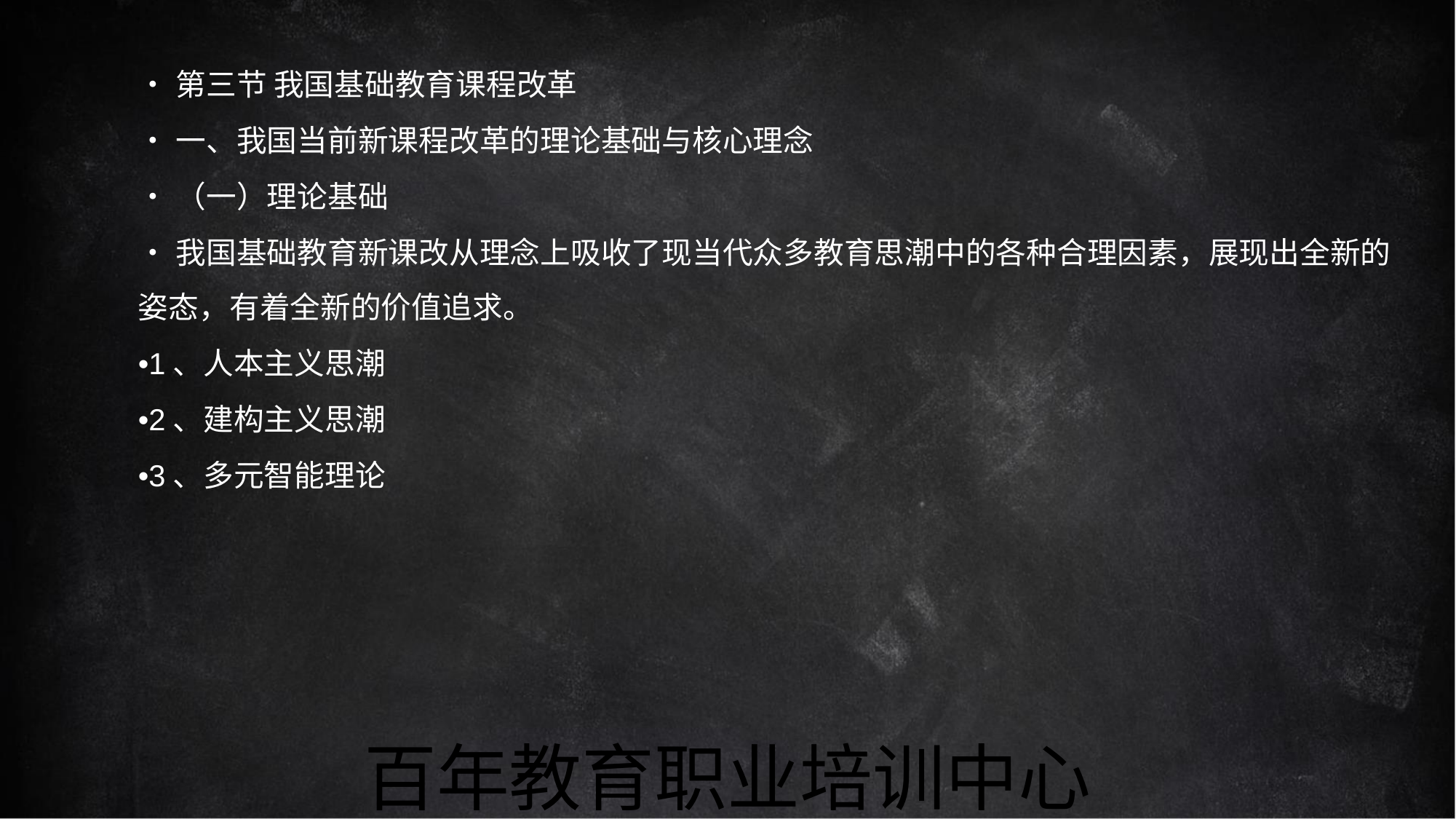

•第三节 我国基础教育课程改革
•一、我国当前新课程改革的理论基础与核心理念
•（一）理论基础
•我国基础教育新课改从理念上吸收了现当代众多教育思潮中的各种合理因素，展现出全新的
姿态，有着全新的价值追求。
•1、人本主义思潮
•2、建构主义思潮
•3、多元智能理论
百年教育职业培训中心